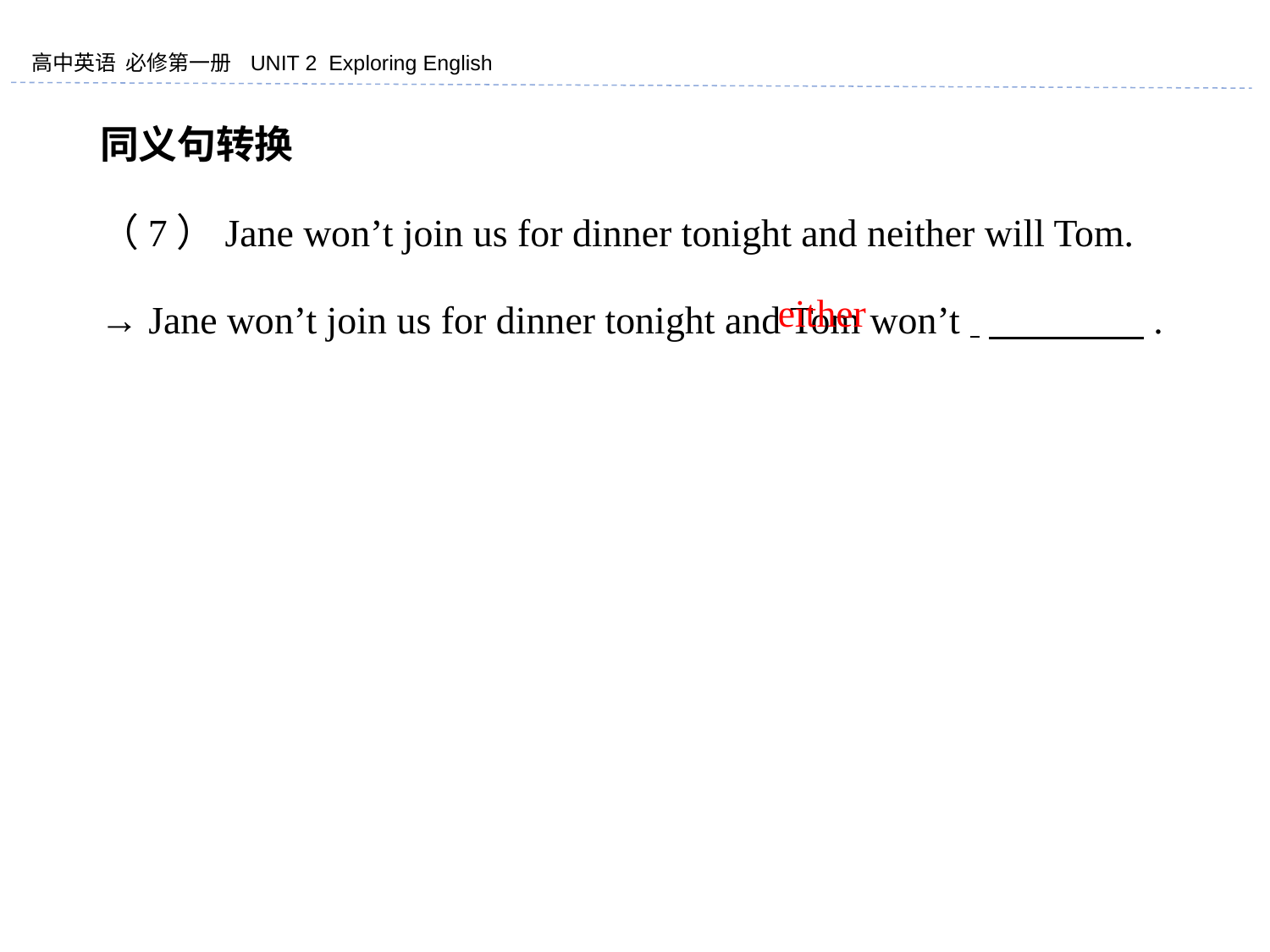

同义句转换
（7）Jane won’t join us for dinner tonight and neither will Tom.
→ Jane won’t join us for dinner tonight and Tom won’t  　　　　.

either